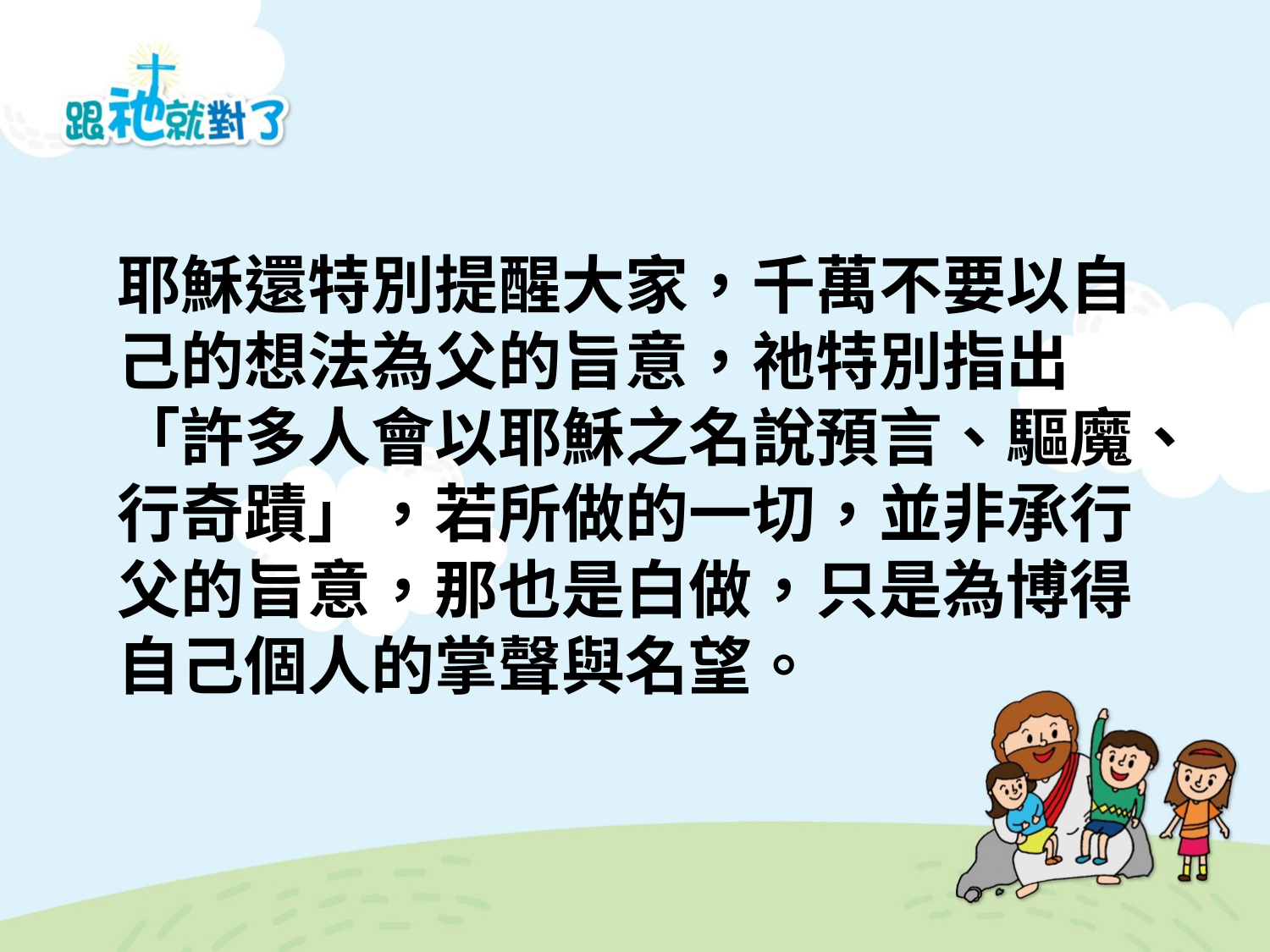

耶穌還特別提醒大家，千萬不要以自己的想法為父的旨意，祂特別指出「許多人會以耶穌之名說預言、驅魔、行奇蹟」，若所做的一切，並非承行父的旨意，那也是白做，只是為博得自己個人的掌聲與名望。